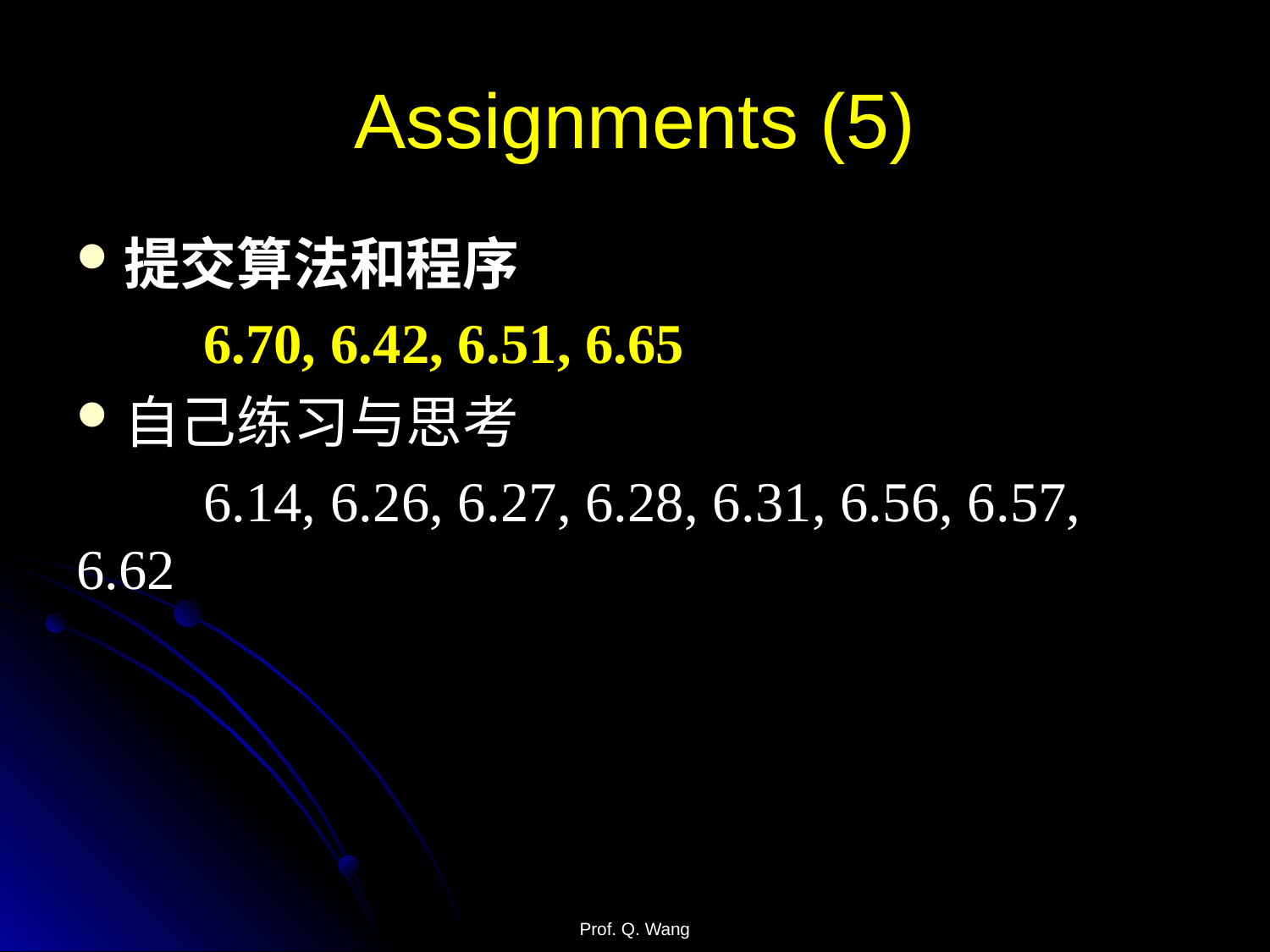

# Assignments (5)
提交算法和程序
	6.70, 6.42, 6.51, 6.65
自己练习与思考
	6.14, 6.26, 6.27, 6.28, 6.31, 6.56, 6.57, 6.62

Prof. Q. Wang